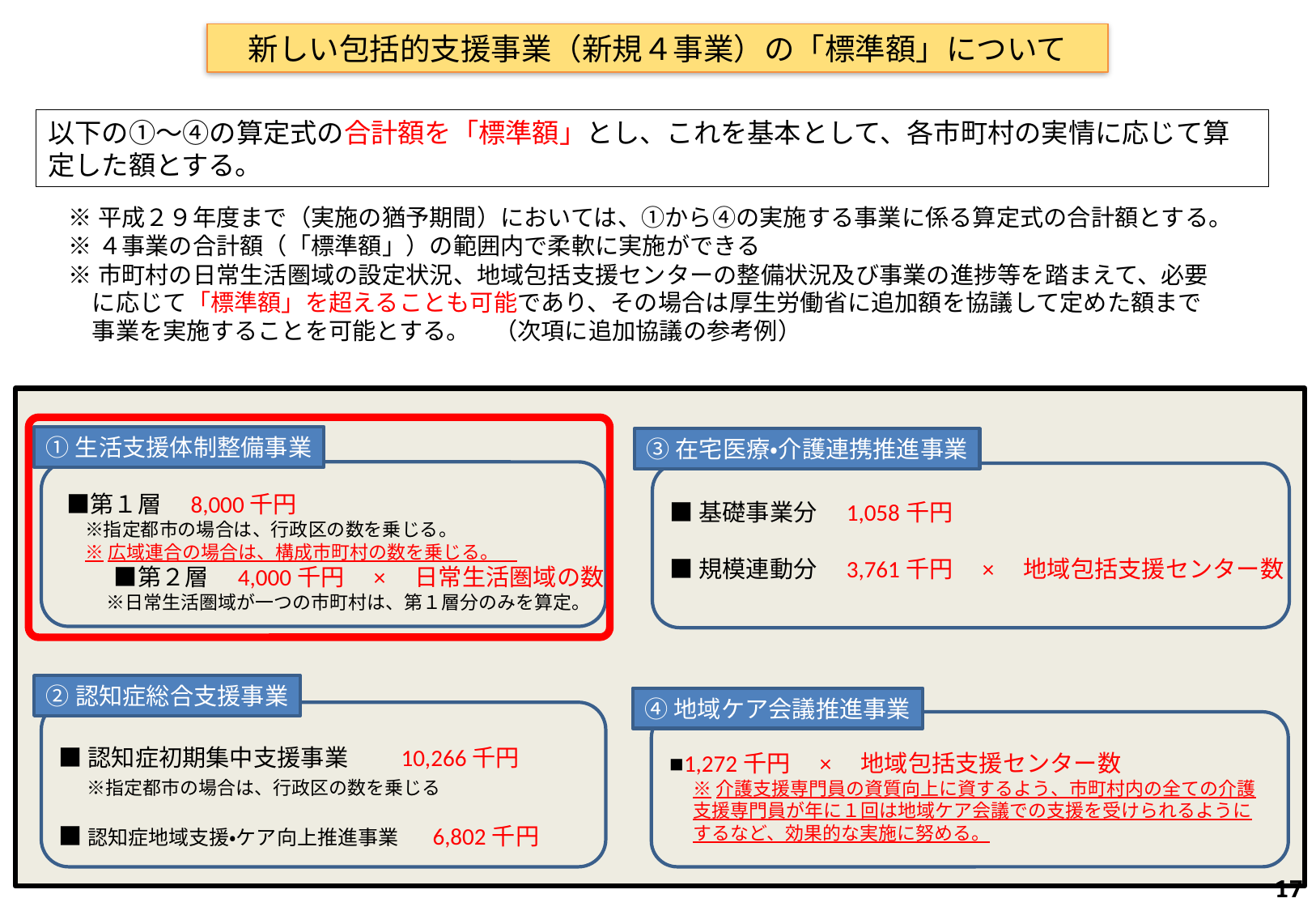

新しい包括的支援事業（新規４事業）の「標準額」について
以下の①～④の算定式の合計額を「標準額」とし、これを基本として、各市町村の実情に応じて算定した額とする。
 ※平成２９年度まで（実施の猶予期間）においては、①から④の実施する事業に係る算定式の合計額とする。
 ※４事業の合計額（「標準額」）の範囲内で柔軟に実施ができる
 ※市町村の日常生活圏域の設定状況、地域包括支援センターの整備状況及び事業の進捗等を踏まえて、必要に応じて「標準額」を超えることも可能であり、その場合は厚生労働省に追加額を協議して定めた額まで事業を実施することを可能とする。　（次項に追加協議の参考例）

①生活支援体制整備事業
③在宅医療・介護連携推進事業

　 ■第１層　8,000千円
※指定都市の場合は、行政区の数を乗じる。
※広域連合の場合は、構成市町村の数を乗じる。
　 ■第２層　4,000千円　×　日常生活圏域の数
  　　　※日常生活圏域が一つの市町村は、第１層分のみを算定。

■基礎事業分　1,058千円

■規模連動分　3,761千円　×　地域包括支援センター数
②認知症総合支援事業
④地域ケア会議推進事業

■認知症初期集中支援事業　　10,266千円
　 ※指定都市の場合は、行政区の数を乗じる

■認知症地域支援・ケア向上推進事業　 6,802千円
■1,272千円　×　地域包括支援センター数
※介護支援専門員の資質向上に資するよう、市町村内の全ての介護支援専門員が年に１回は地域ケア会議での支援を受けられるようにするなど、効果的な実施に努める。
17